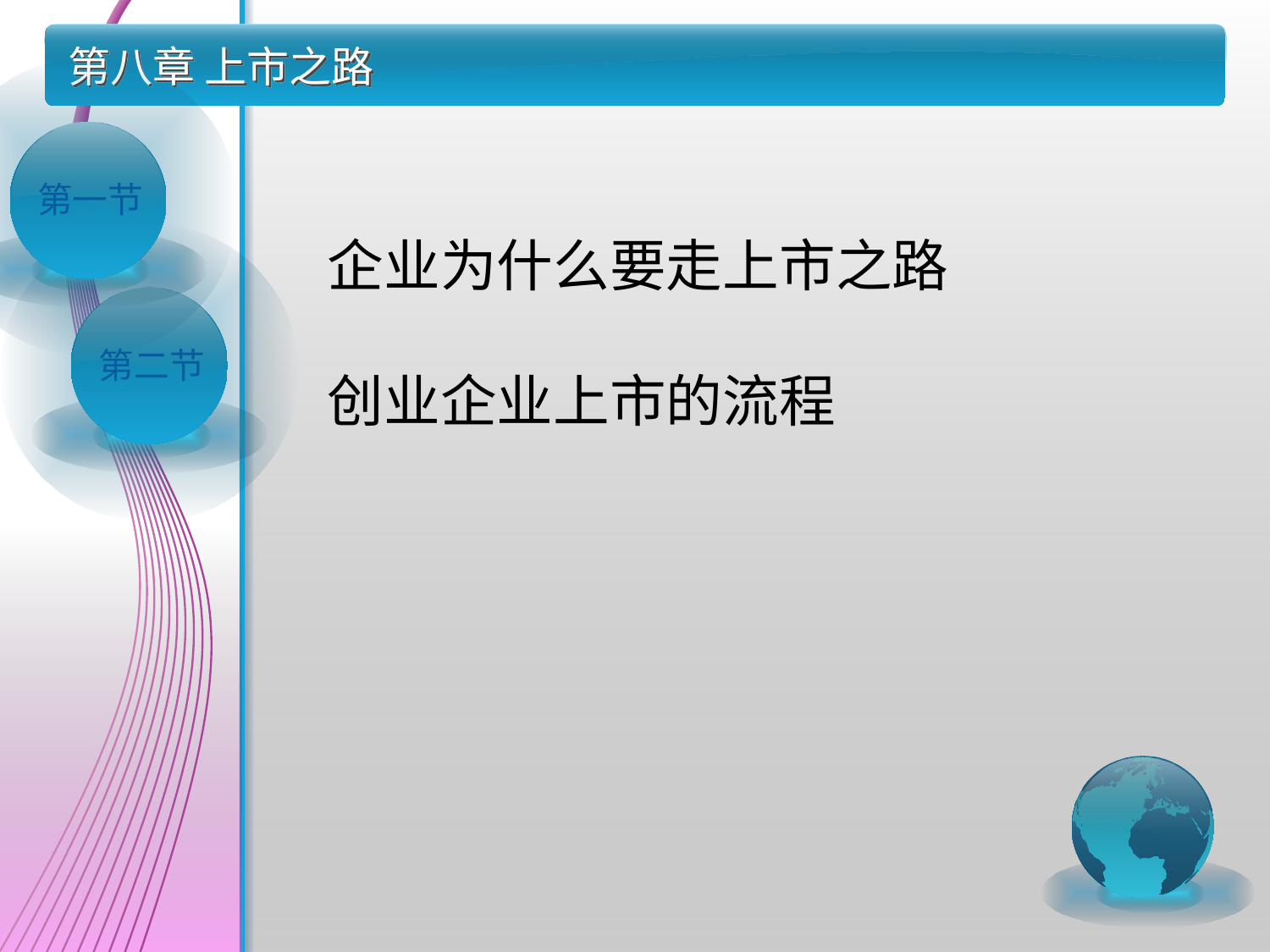

# 第八章 上市之路

企业为什么要走上市之路
创业企业上市的流程
第一节

第二节